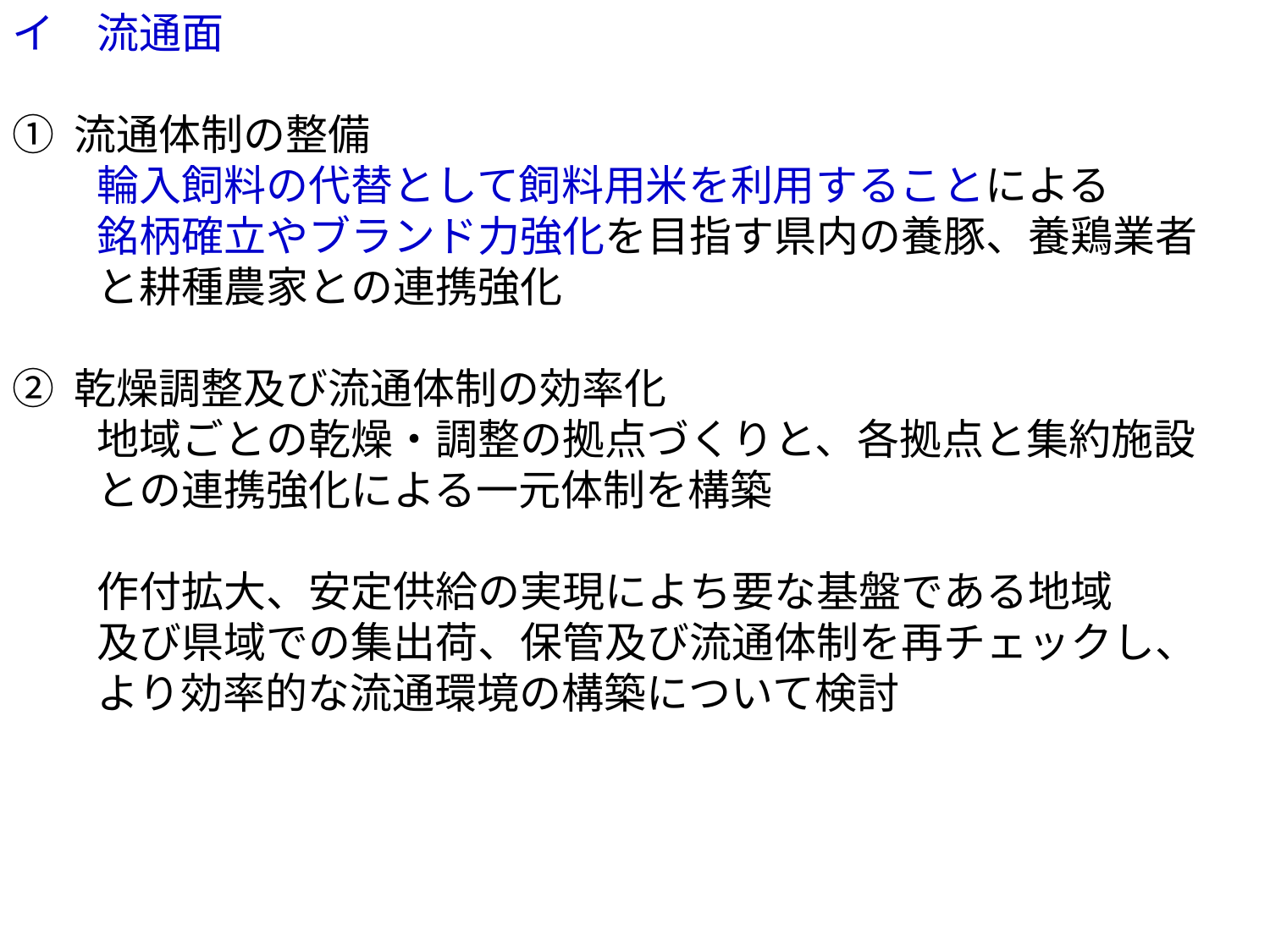

イ　流通面

① 流通体制の整備
　　輪入飼料の代替として飼料用米を利用することによる
　　銘柄確立やブランド力強化を目指す県内の養豚、養鶏業者
　　と耕種農家との連携強化

② 乾燥調整及び流通体制の効率化
　　地域ごとの乾燥・調整の拠点づくりと、各拠点と集約施設
　　との連携強化による一元体制を構築

　　作付拡大、安定供給の実現によち要な基盤である地域
　　及び県域での集出荷、保管及び流通体制を再チェックし、
　　より効率的な流通環境の構築について検討